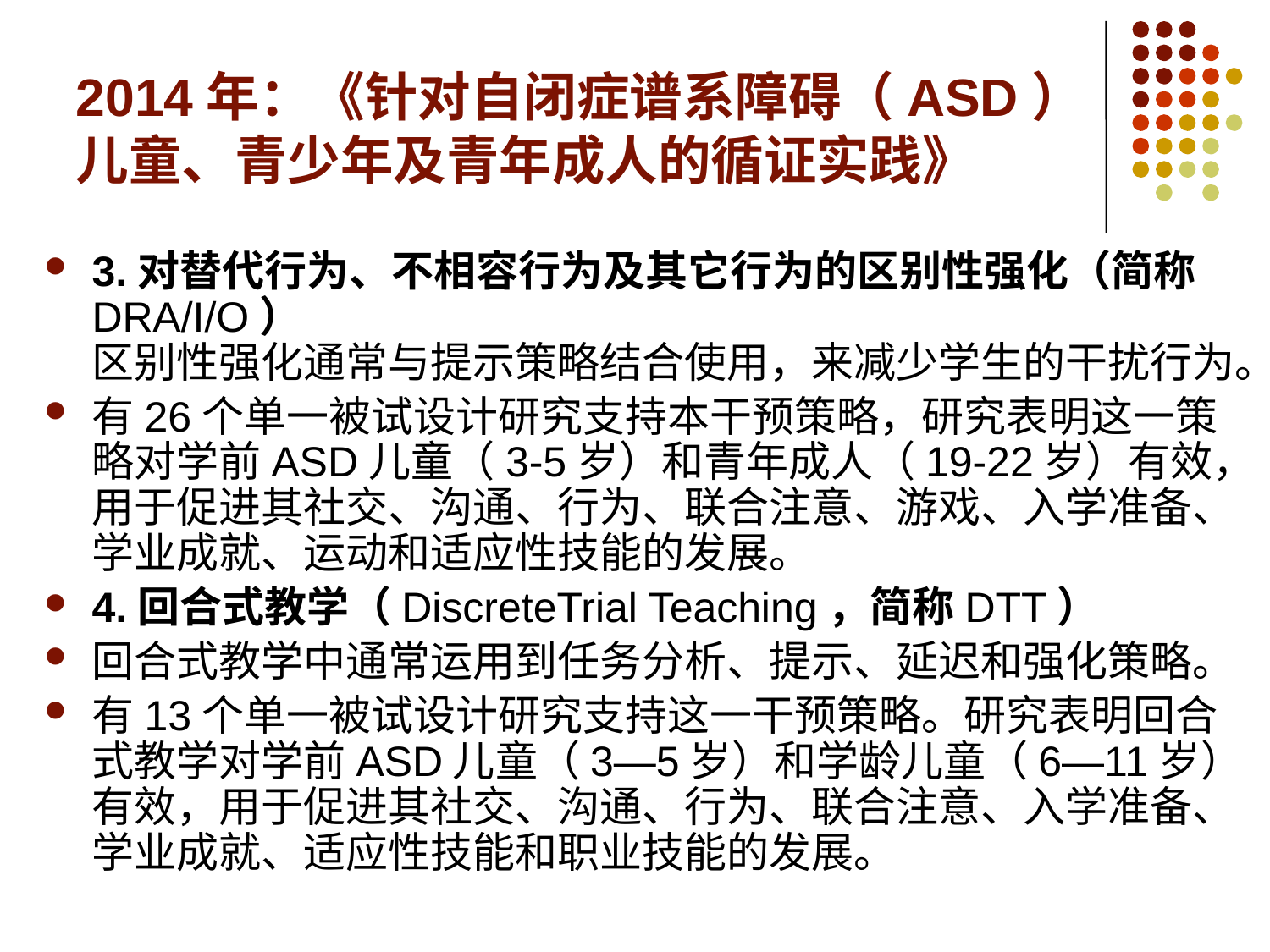

# 2014年：《针对自闭症谱系障碍（ASD）儿童、青少年及青年成人的循证实践》
3.对替代行为、不相容行为及其它行为的区别性强化（简称DRA/I/O）
区别性强化通常与提示策略结合使用，来减少学生的干扰行为。
有26个单一被试设计研究支持本干预策略，研究表明这一策略对学前ASD儿童（3-5岁）和青年成人（19-22岁）有效，用于促进其社交、沟通、行为、联合注意、游戏、入学准备、学业成就、运动和适应性技能的发展。
4.回合式教学（DiscreteTrial Teaching，简称DTT）
回合式教学中通常运用到任务分析、提示、延迟和强化策略。
有13个单一被试设计研究支持这一干预策略。研究表明回合式教学对学前ASD儿童（3—5岁）和学龄儿童（6—11岁）有效，用于促进其社交、沟通、行为、联合注意、入学准备、学业成就、适应性技能和职业技能的发展。